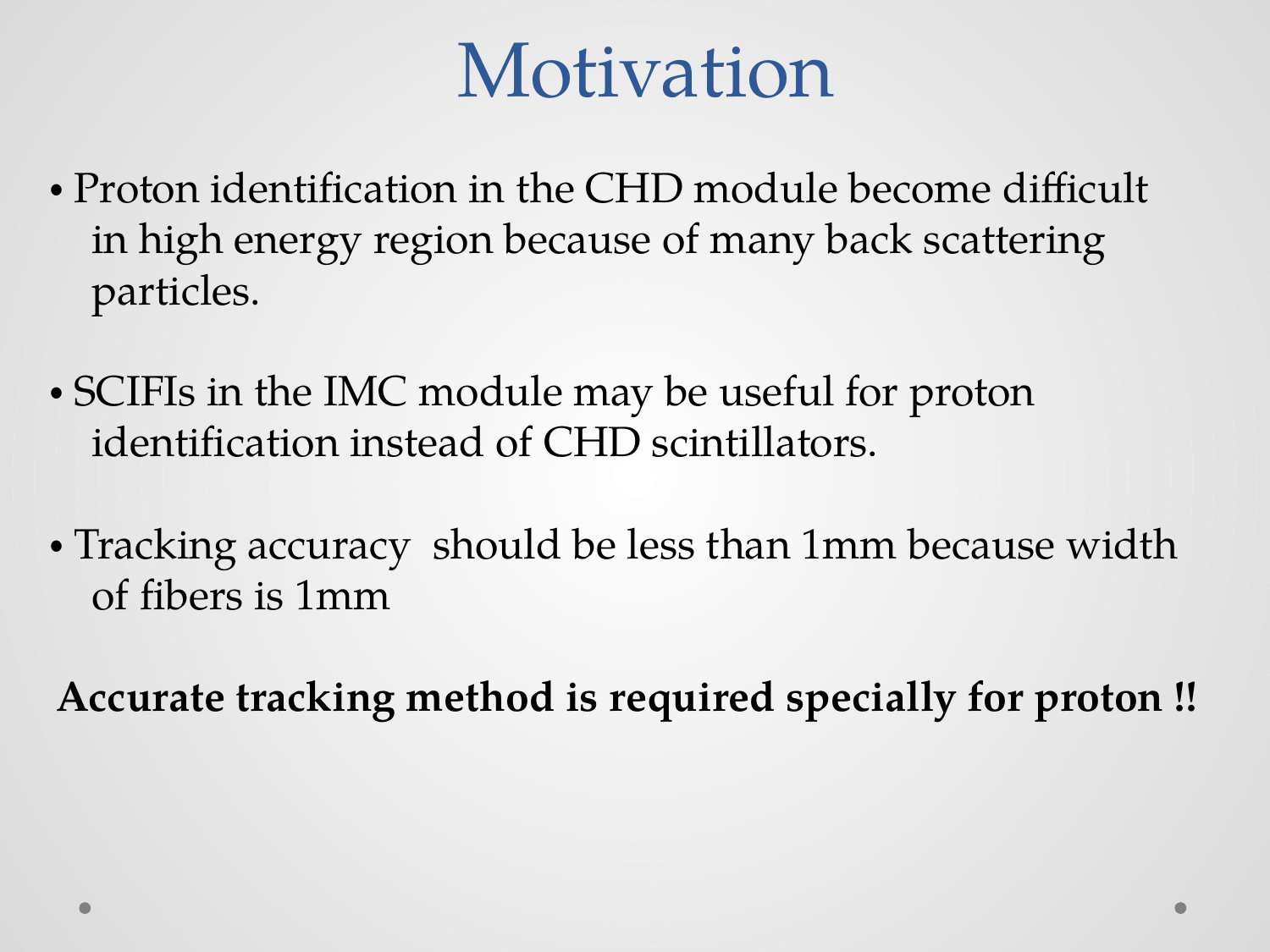

Motivation

・Proton identification in the CHD module become difficult
    in high energy region because of many back scattering
    particles.

・SCIFIs in the IMC module may be useful for proton
    identification instead of CHD scintillators.

・Tracking accuracy  should be less than 1mm because width
    of fibers is 1mm

Accurate tracking method is required specially for proton !!